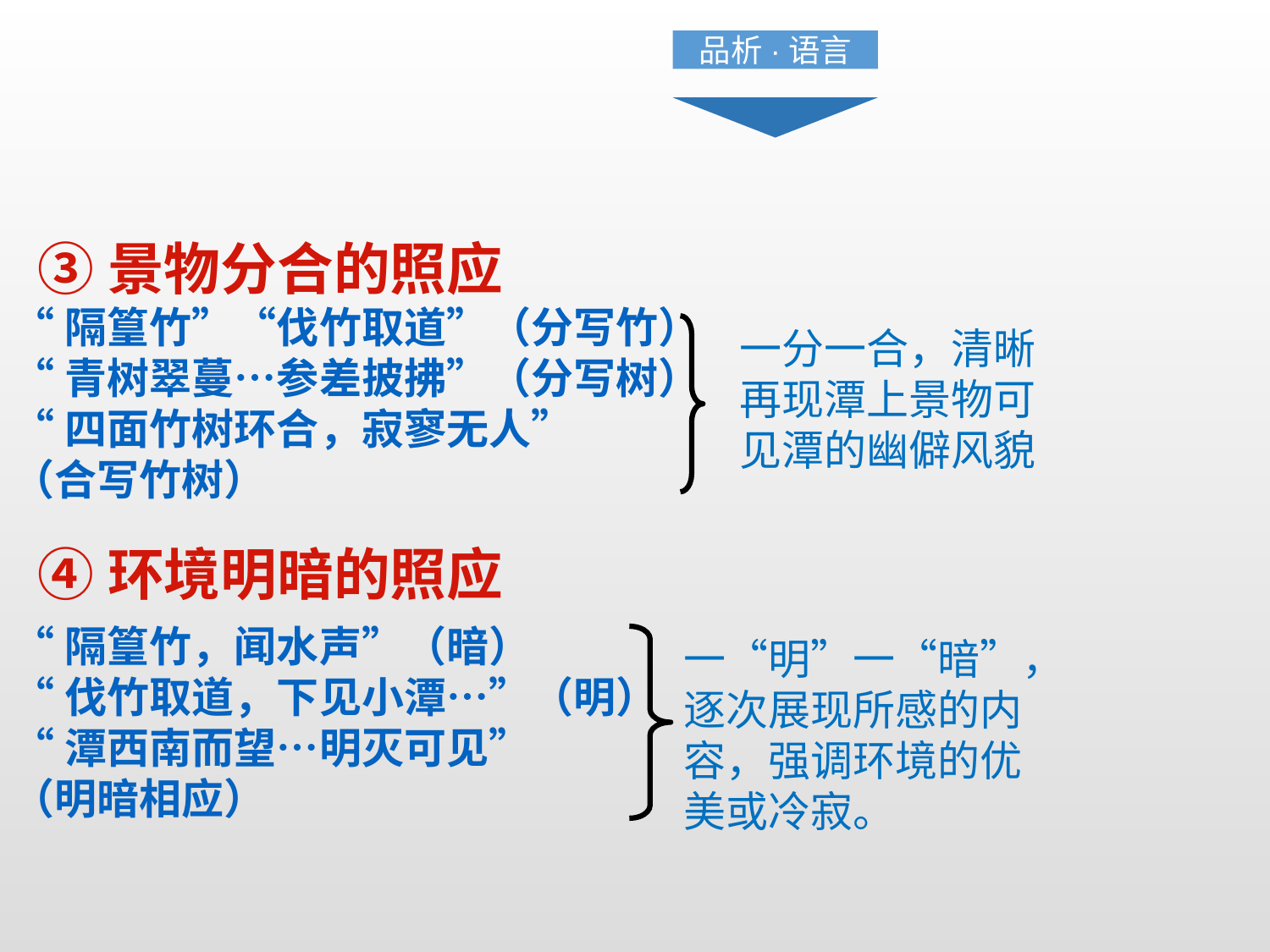

品析·语言

③景物分合的照应
“隔篁竹”“伐竹取道”（分写竹）
“青树翠蔓…参差披拂”（分写树）
“四面竹树环合，寂寥无人”
（合写竹树）

一分一合，清晰再现潭上景物可见潭的幽僻风貌
④环境明暗的照应
“隔篁竹，闻水声”（暗）
“伐竹取道，下见小潭…”（明）
“潭西南而望…明灭可见”
（明暗相应）

一“明”一“暗”，逐次展现所感的内容，强调环境的优美或冷寂。